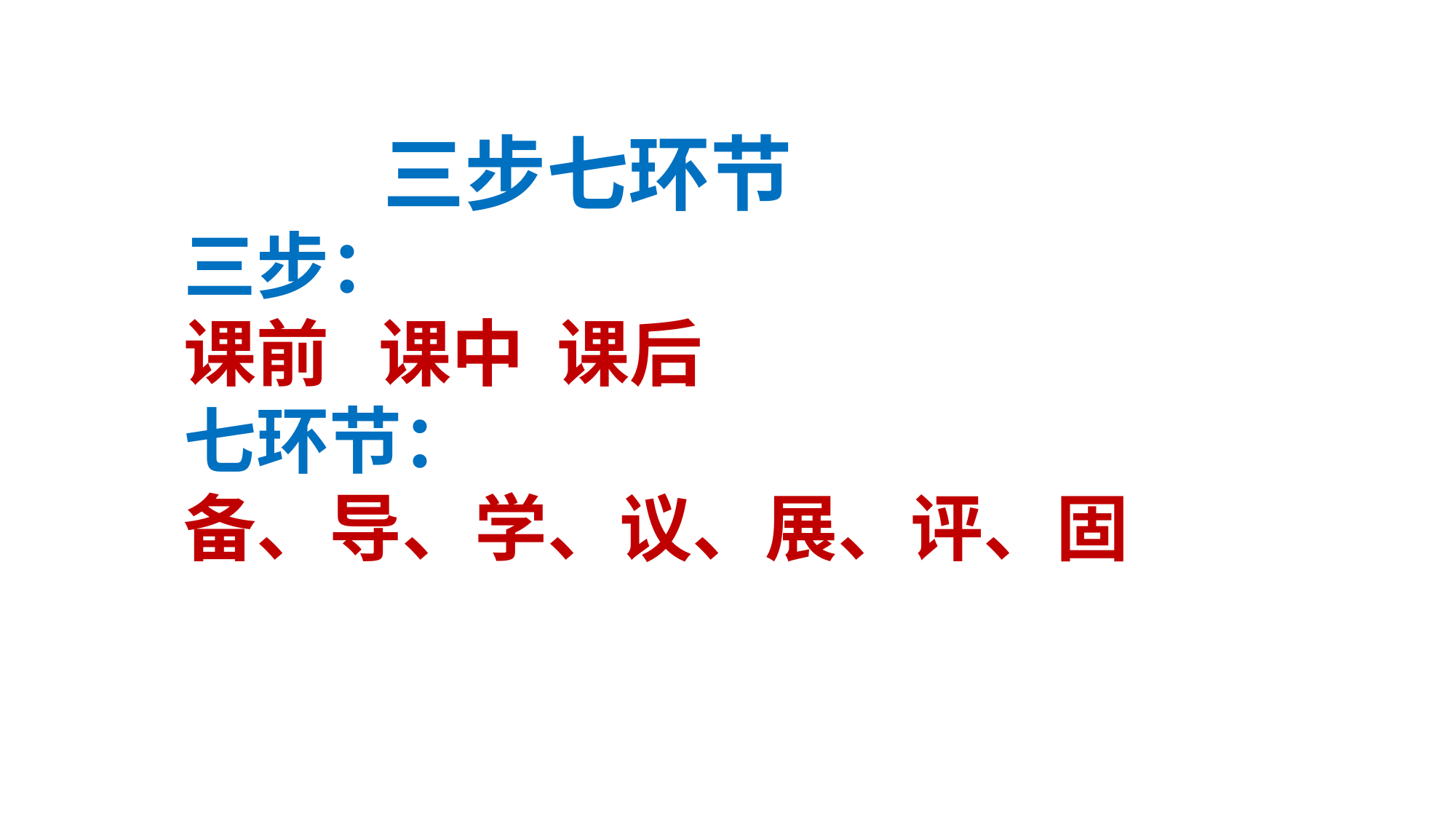

三步七环节
三步：
课前   课中  课后
七环节：
备、导、学、议、展、评、固